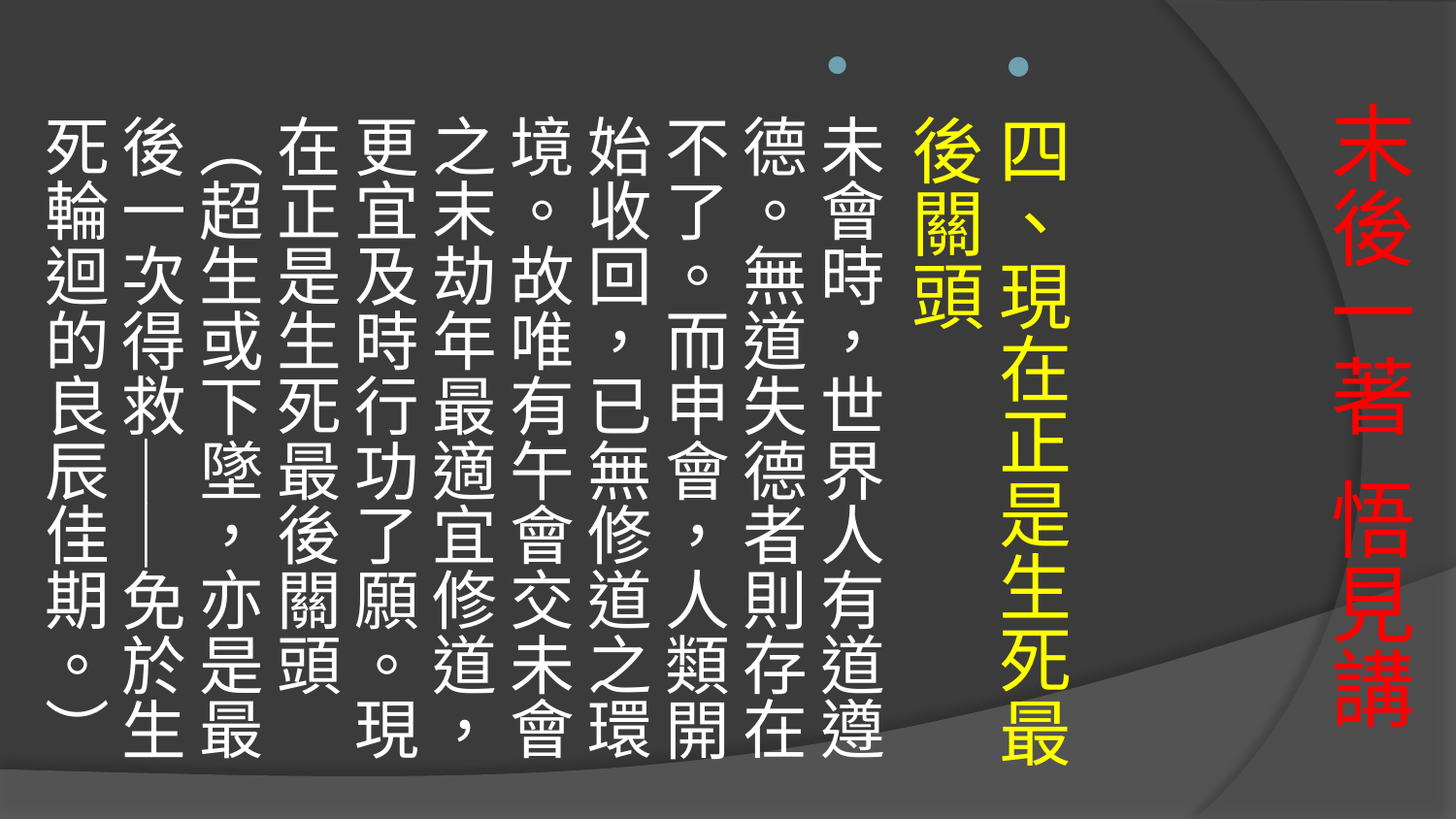

四、現在正是生死最後關頭
未會時，世界人有道遵德。無道失德者則存在不了。而申會，人類開始收回，已無修道之環境。故唯有午會交未會之末劫年最適宜修道，更宜及時行功了願。現在正是生死最後關頭（超生或下墜，亦是最後一次得救──免於生死輪迴的良辰佳期。）
# 末後一著  悟見講